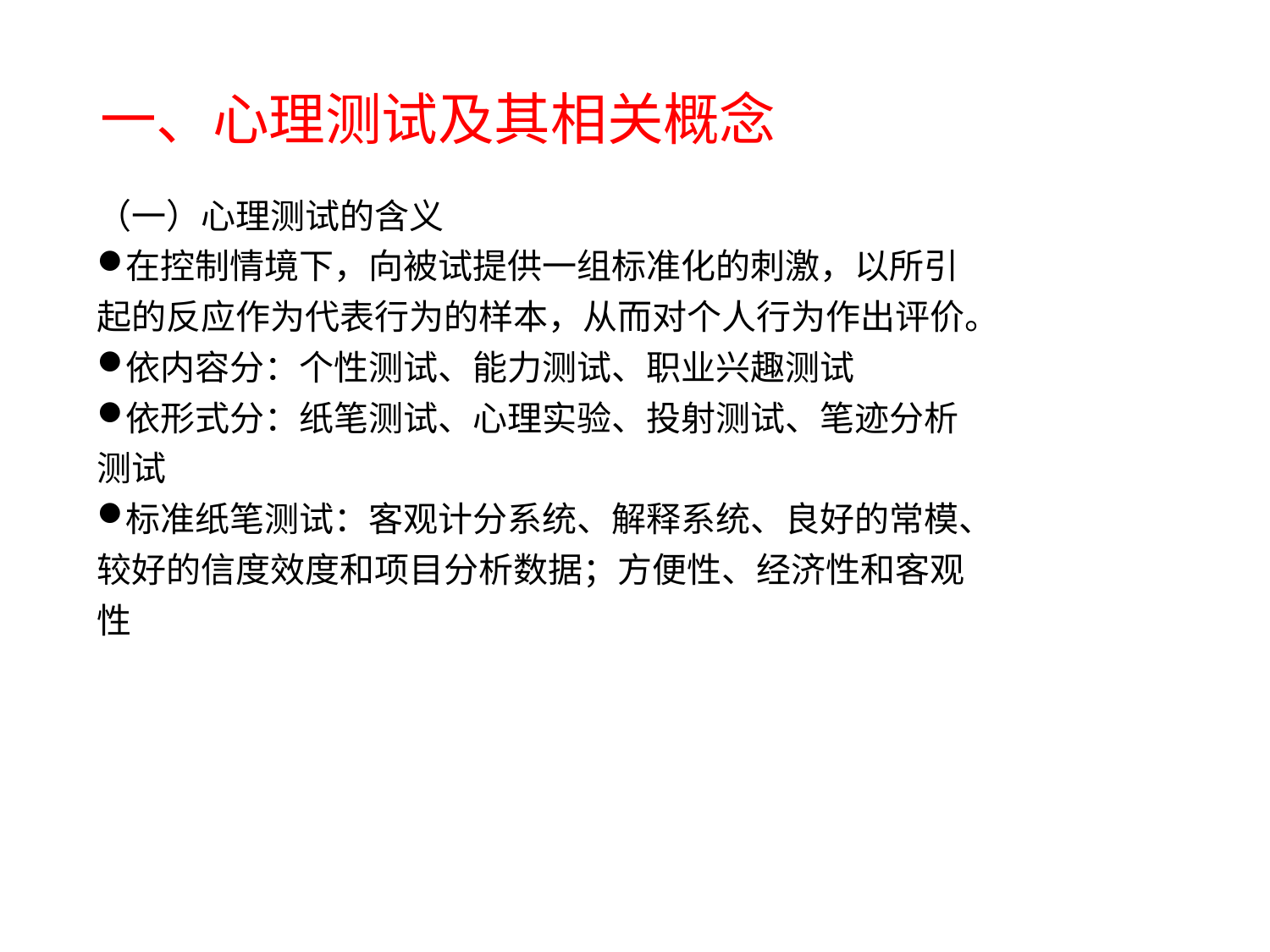

# 一、心理测试及其相关概念
（一）心理测试的含义
在控制情境下，向被试提供一组标准化的刺激，以所引起的反应作为代表行为的样本，从而对个人行为作出评价。
依内容分：个性测试、能力测试、职业兴趣测试
依形式分：纸笔测试、心理实验、投射测试、笔迹分析测试
标准纸笔测试：客观计分系统、解释系统、良好的常模、较好的信度效度和项目分析数据；方便性、经济性和客观性